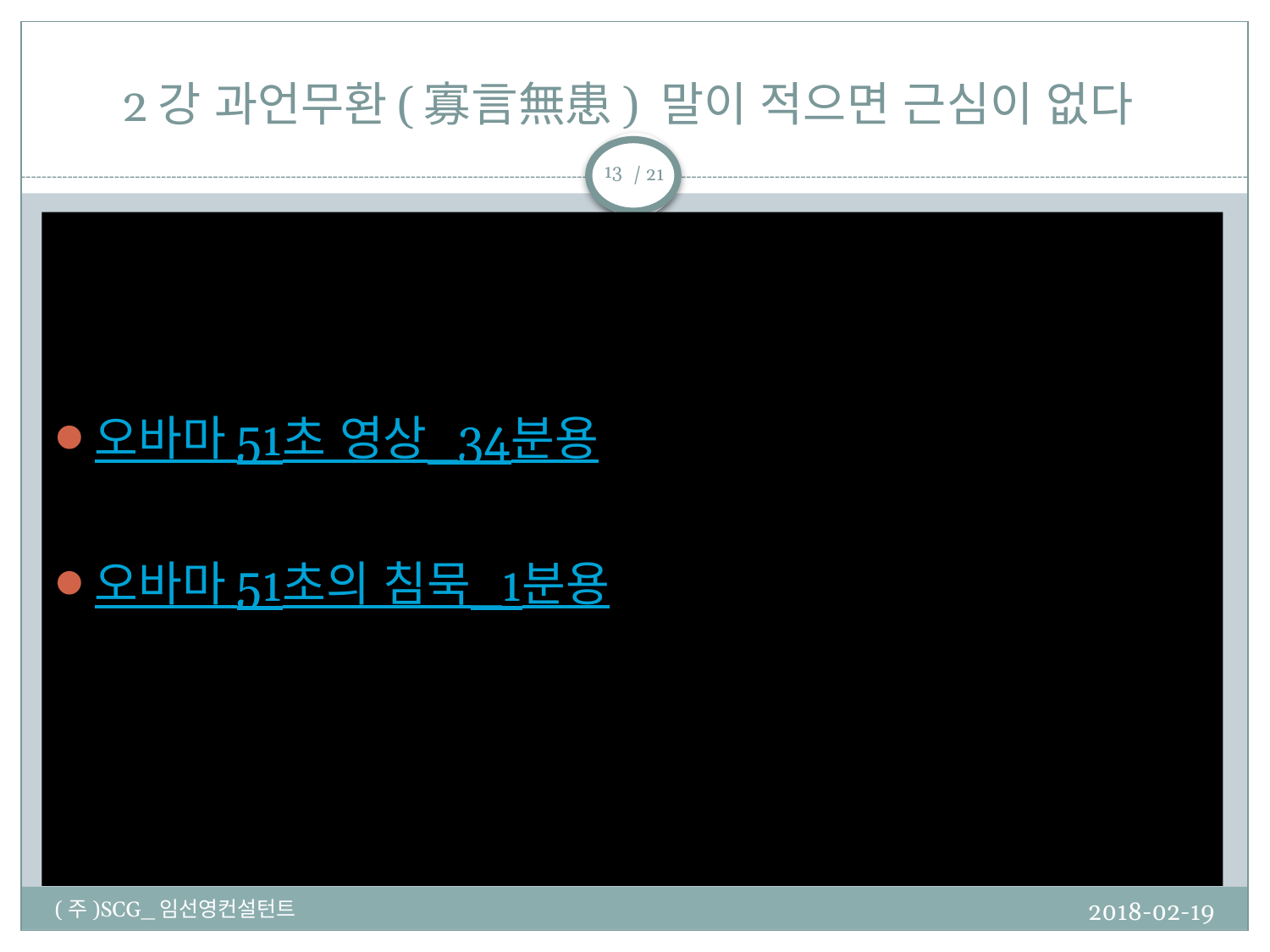

# 2강 과언무환(寡言無患) 말이 적으면 근심이 없다
13
오바마 51초 영상_34분용

오바마 51초의 침묵_1분용

2018-02-19
(주)SCG_임선영컨설턴트